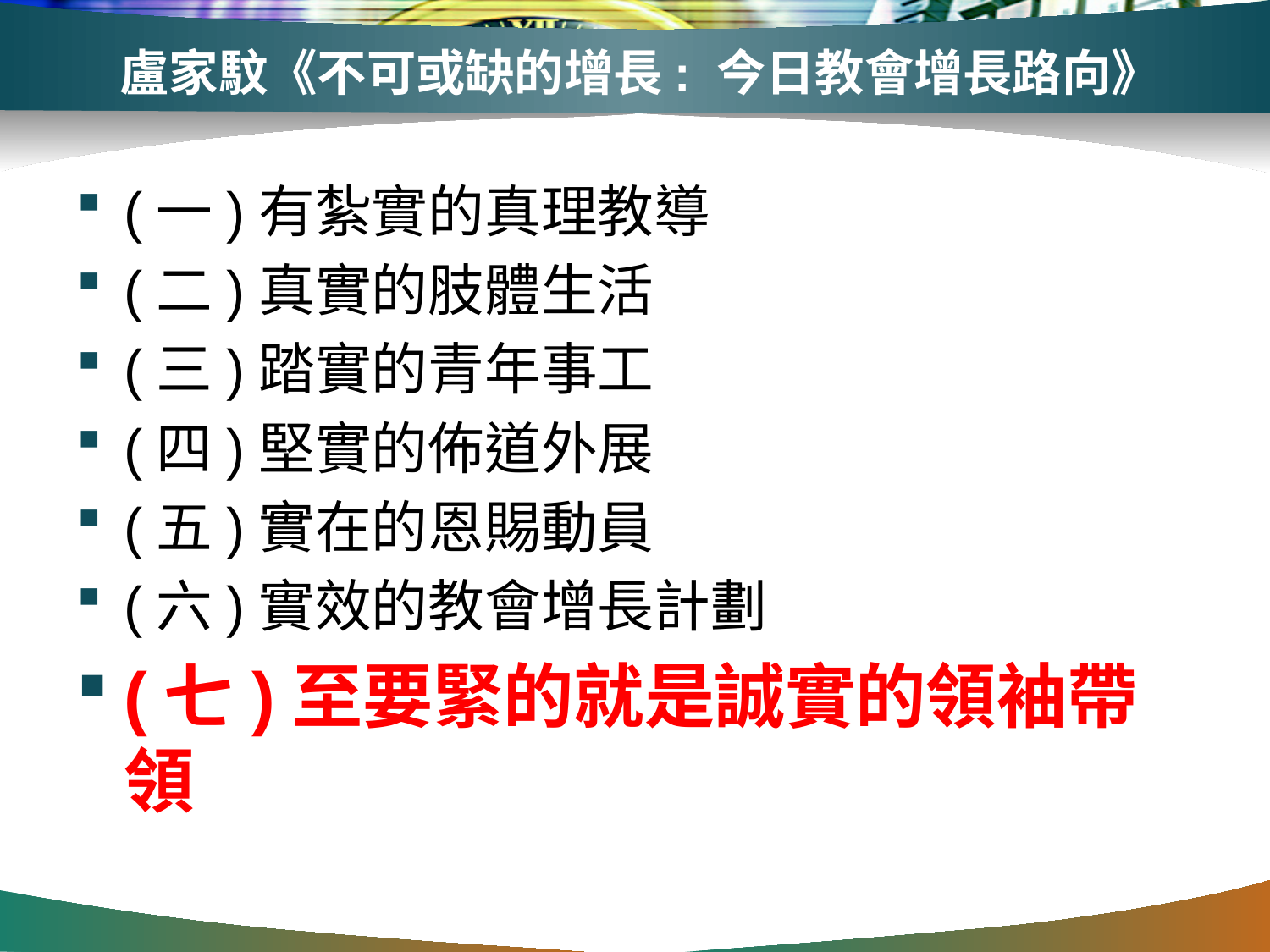

# 盧家馼《不可或缺的增長: 今日教會增長路向》
(一)有紮實的真理教導
(二)真實的肢體生活
(三)踏實的青年事工
(四)堅實的佈道外展
(五)實在的恩賜動員
(六)實效的教會增長計劃
(七)至要緊的就是誠實的領袖帶領